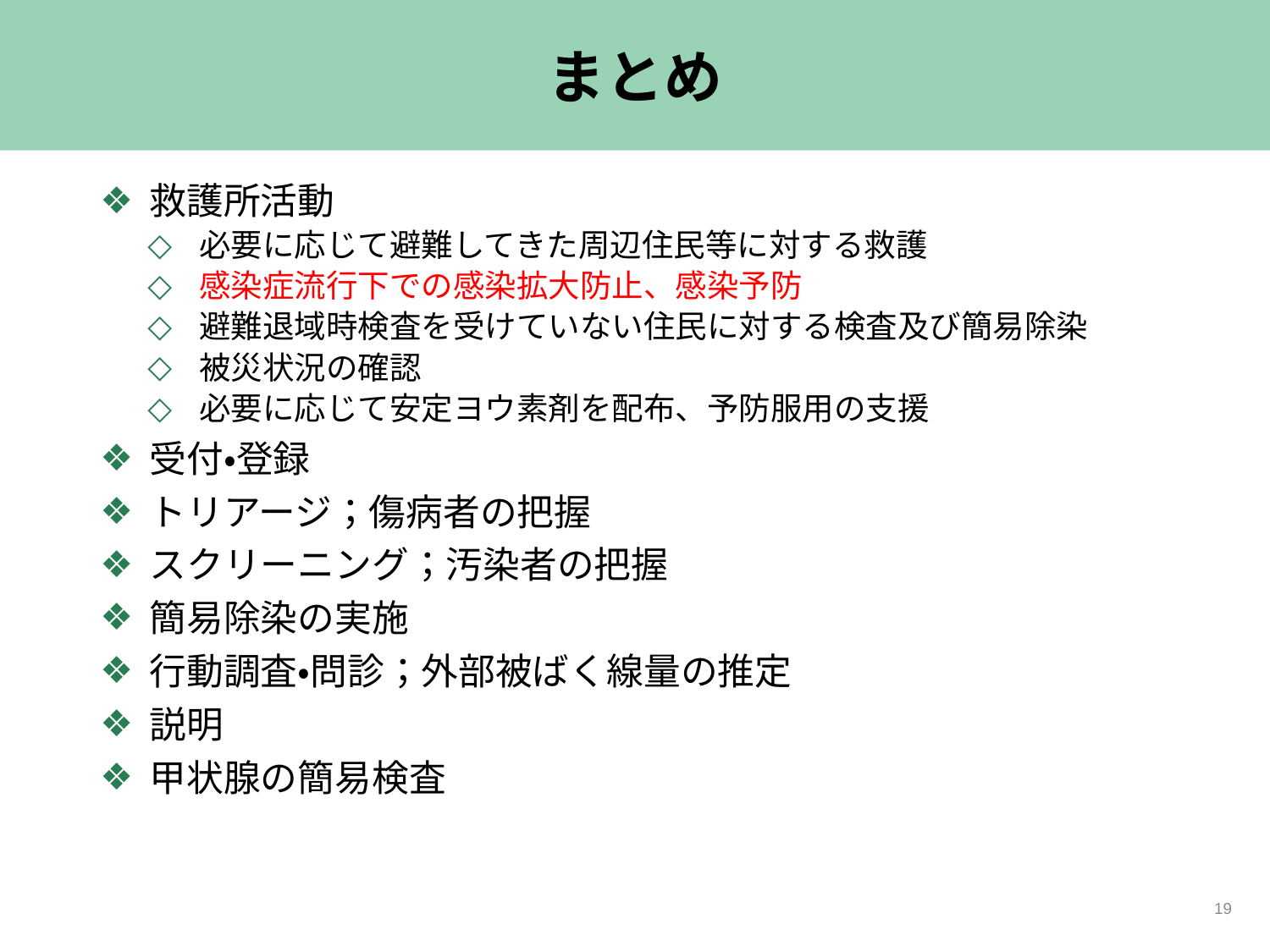

# まとめ
救護所活動
必要に応じて避難してきた周辺住民等に対する救護
感染症流行下での感染拡大防止、感染予防
避難退域時検査を受けていない住民に対する検査及び簡易除染
被災状況の確認
必要に応じて安定ヨウ素剤を配布、予防服用の支援
受付・登録
トリアージ；傷病者の把握
スクリーニング；汚染者の把握
簡易除染の実施
行動調査・問診；外部被ばく線量の推定
説明
甲状腺の簡易検査
19